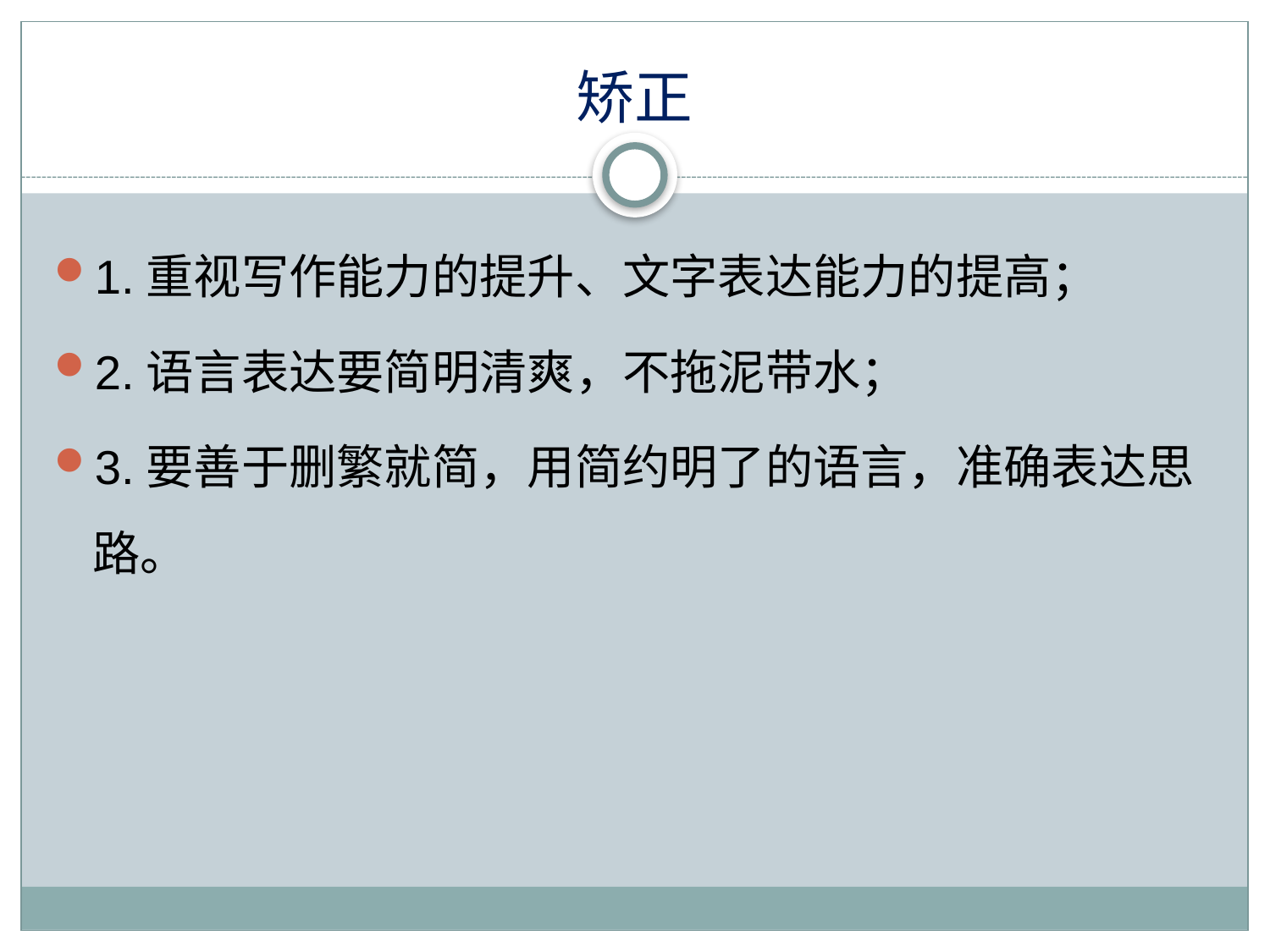

# 矫正
1.重视写作能力的提升、文字表达能力的提高；
2.语言表达要简明清爽，不拖泥带水；
3.要善于删繁就简，用简约明了的语言，准确表达思路。